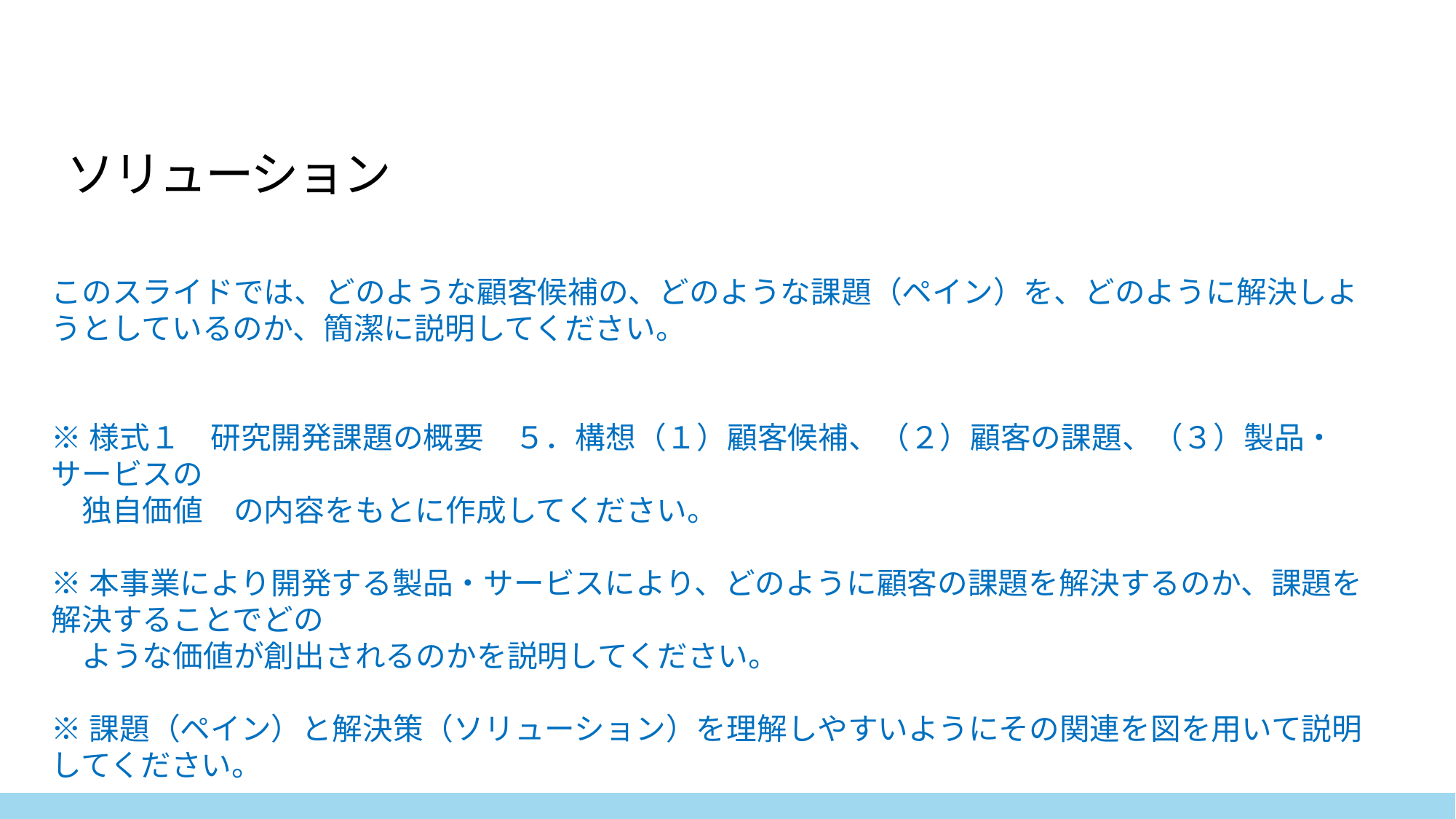

ソリューション
このスライドでは、どのような顧客候補の、どのような課題（ペイン）を、どのように解決しようとしているのか、簡潔に説明してください。

※様式１　研究開発課題の概要　５．構想（１）顧客候補、（２）顧客の課題、（３）製品・サービスの
　独自価値　の内容をもとに作成してください。

※本事業により開発する製品・サービスにより、どのように顧客の課題を解決するのか、課題を解決することでどの
　ような価値が創出されるのかを説明してください。

※課題（ペイン）と解決策（ソリューション）を理解しやすいようにその関連を図を用いて説明してください。